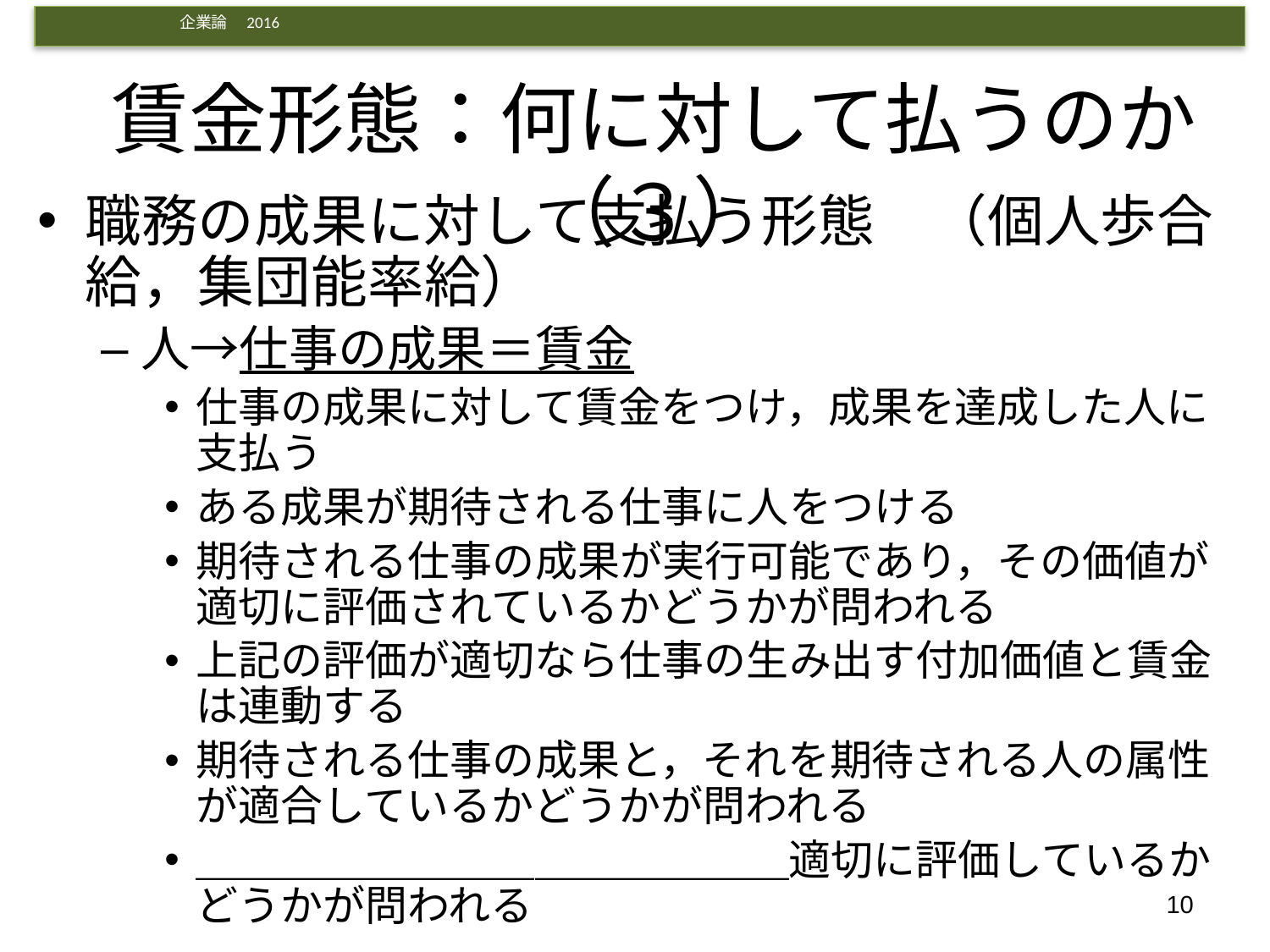

# 賃金形態：何に対して払うのか（３）
職務の成果に対して支払う形態　（個人歩合給，集団能率給）
人→仕事の成果＝賃金
仕事の成果に対して賃金をつけ，成果を達成した人に支払う
ある成果が期待される仕事に人をつける
期待される仕事の成果が実行可能であり，その価値が適切に評価されているかどうかが問われる
上記の評価が適切なら仕事の生み出す付加価値と賃金は連動する
期待される仕事の成果と，それを期待される人の属性が適合しているかどうかが問われる
＿＿＿＿＿＿＿＿＿＿＿＿＿＿適切に評価しているかどうかが問われる
10